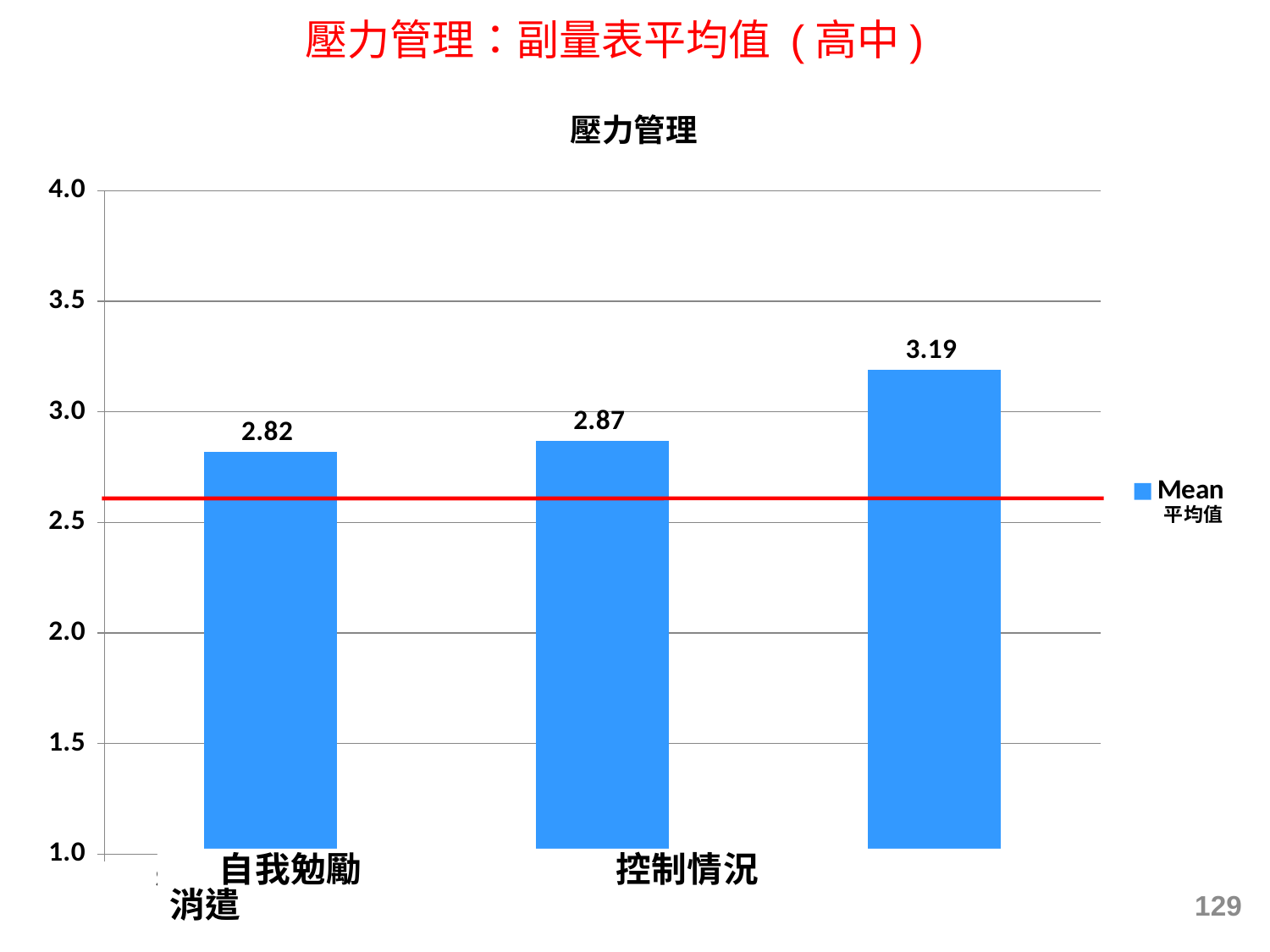

壓力管理：副量表平均值 (高中)

### Chart: 壓力管理

| Category | Mean |
|---|---|
| Self Encouragement | 2.8194115641287767 |
| Situation control | 2.8680845880232013 |
| Recreation | 3.190019478938395 |
129